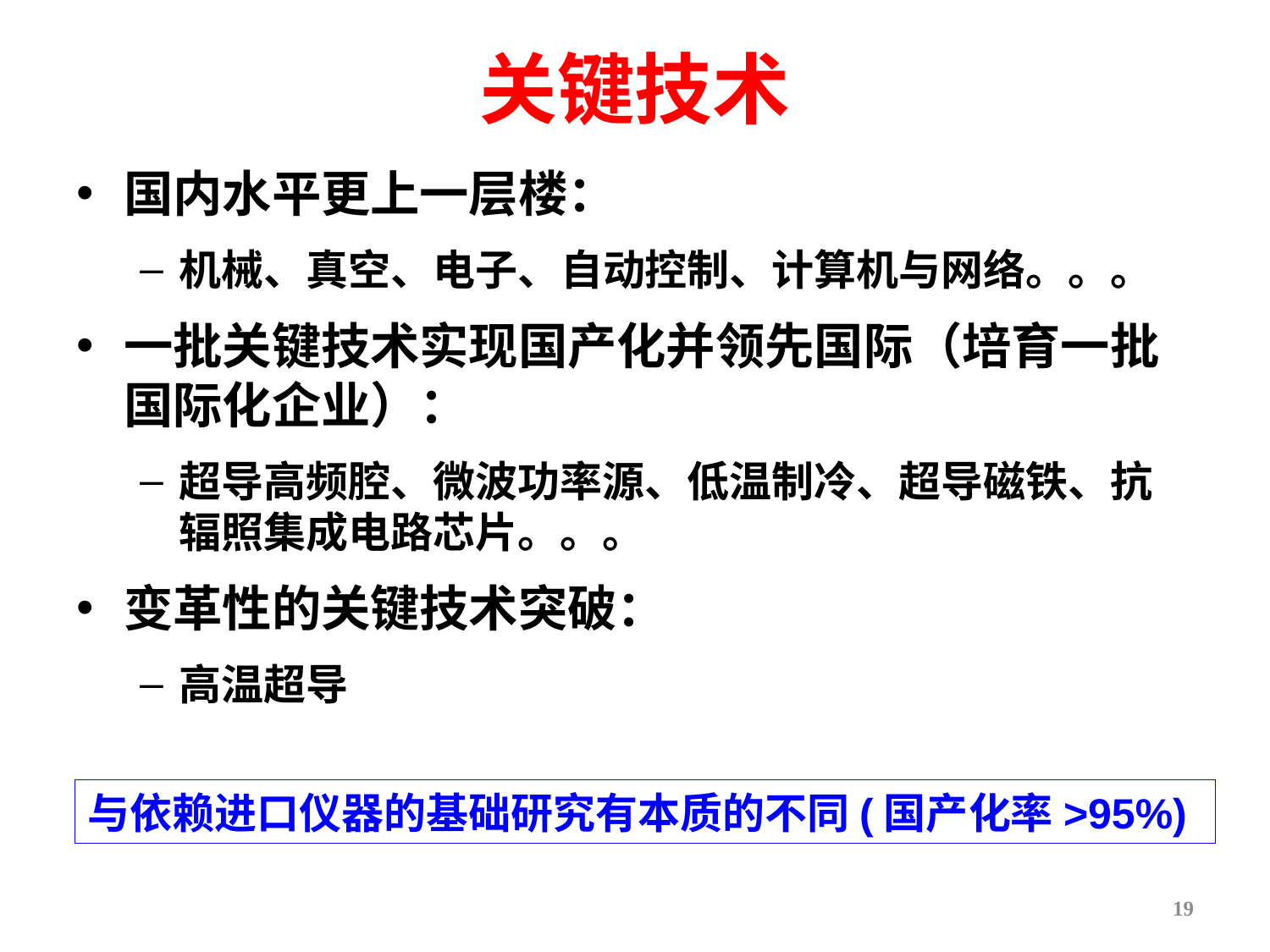

# 关键技术
国内水平更上一层楼：
机械、真空、电子、自动控制、计算机与网络。。。
一批关键技术实现国产化并领先国际（培育一批国际化企业）：
超导高频腔、微波功率源、低温制冷、超导磁铁、抗辐照集成电路芯片。。。
变革性的关键技术突破：
高温超导
与依赖进口仪器的基础研究有本质的不同(国产化率>95%)
19